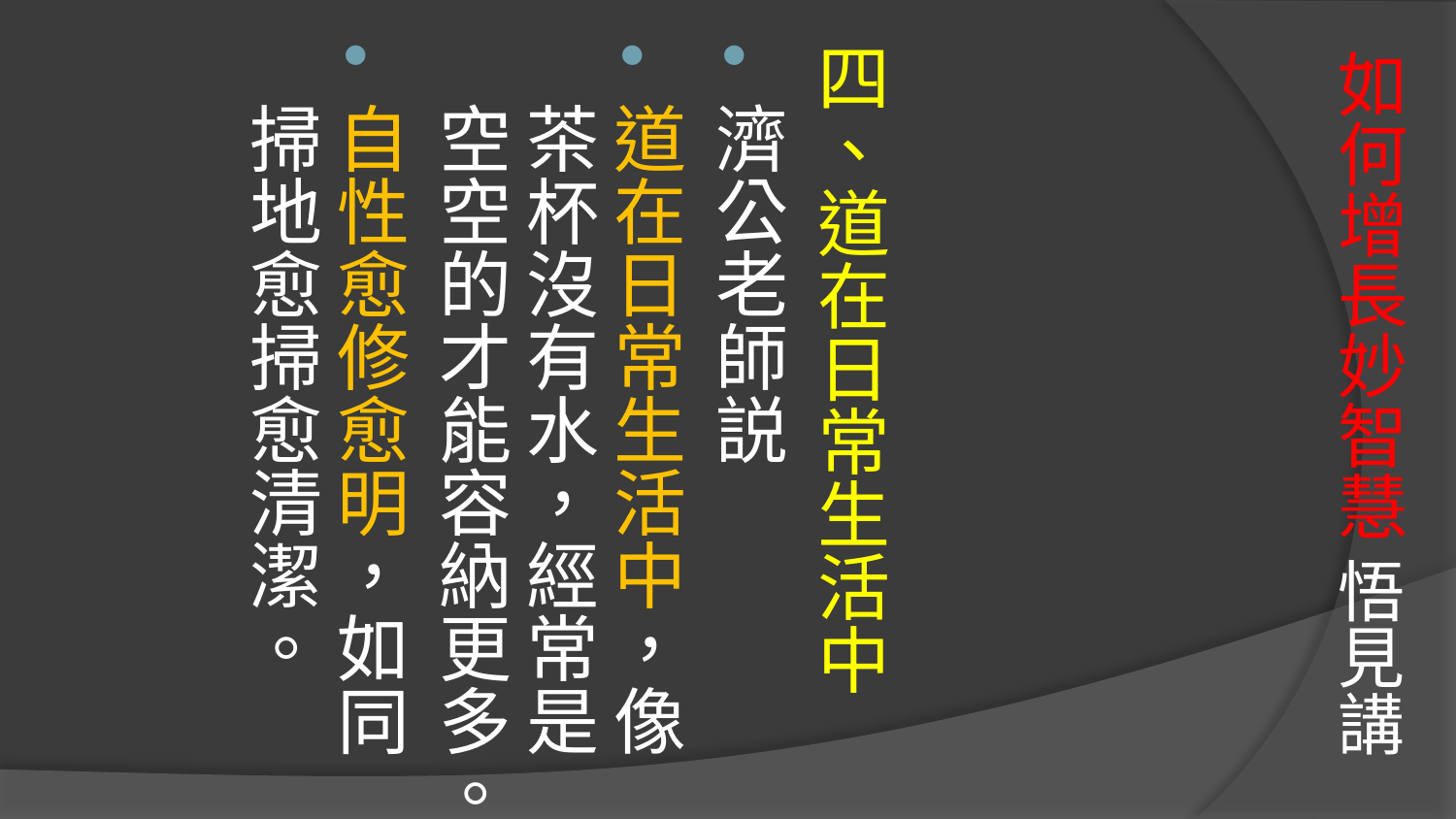

# 如何增長妙智慧 悟見講
四、道在日常生活中
濟公老師説
道在日常生活中，像茶杯沒有水，經常是空空的才能容納更多。
自性愈修愈明，如同掃地愈掃愈清潔。